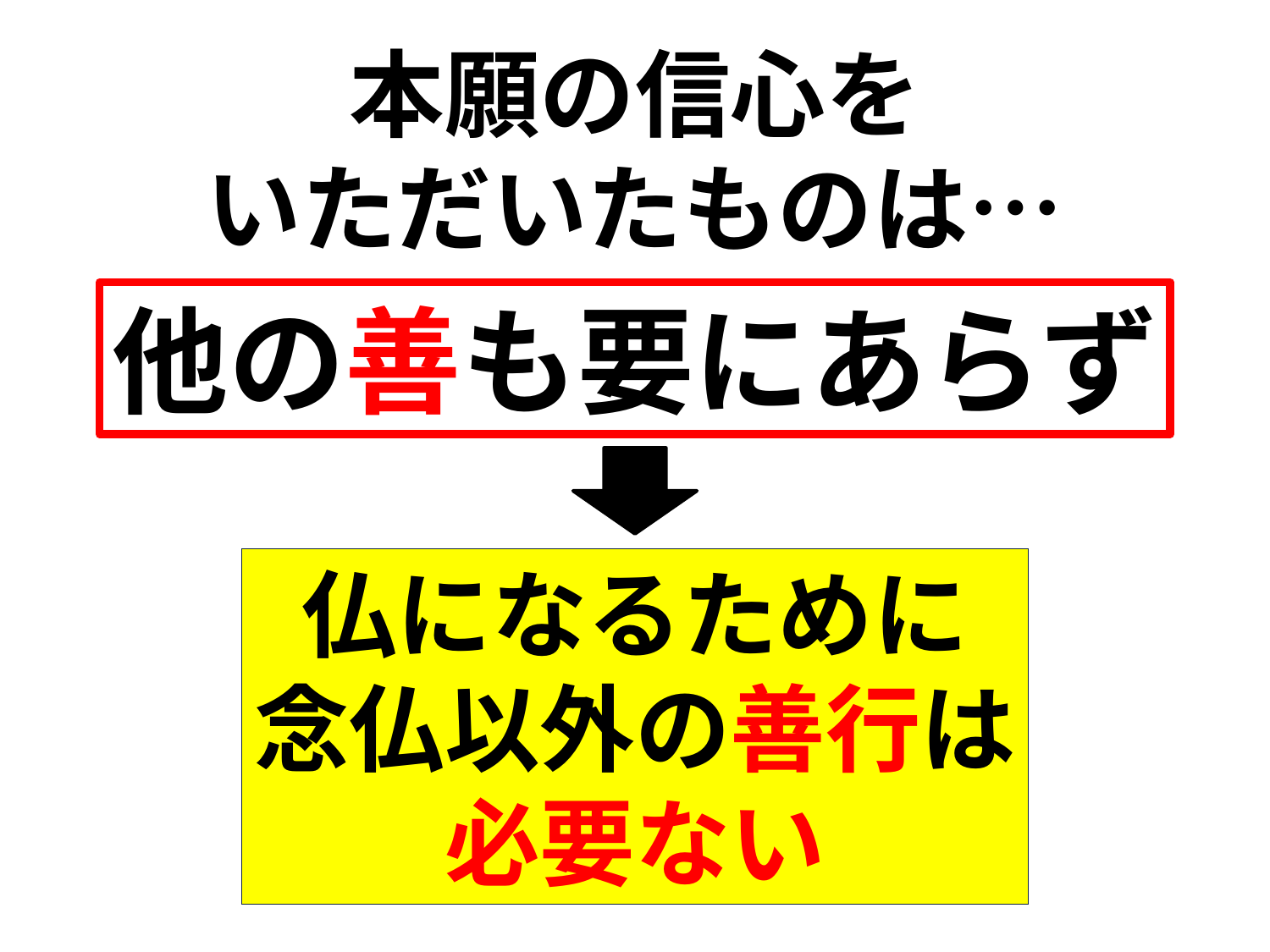

本願の信心を
いただいたものは…
他の善も要にあらず

仏になるために
念仏以外の善行は
必要ない